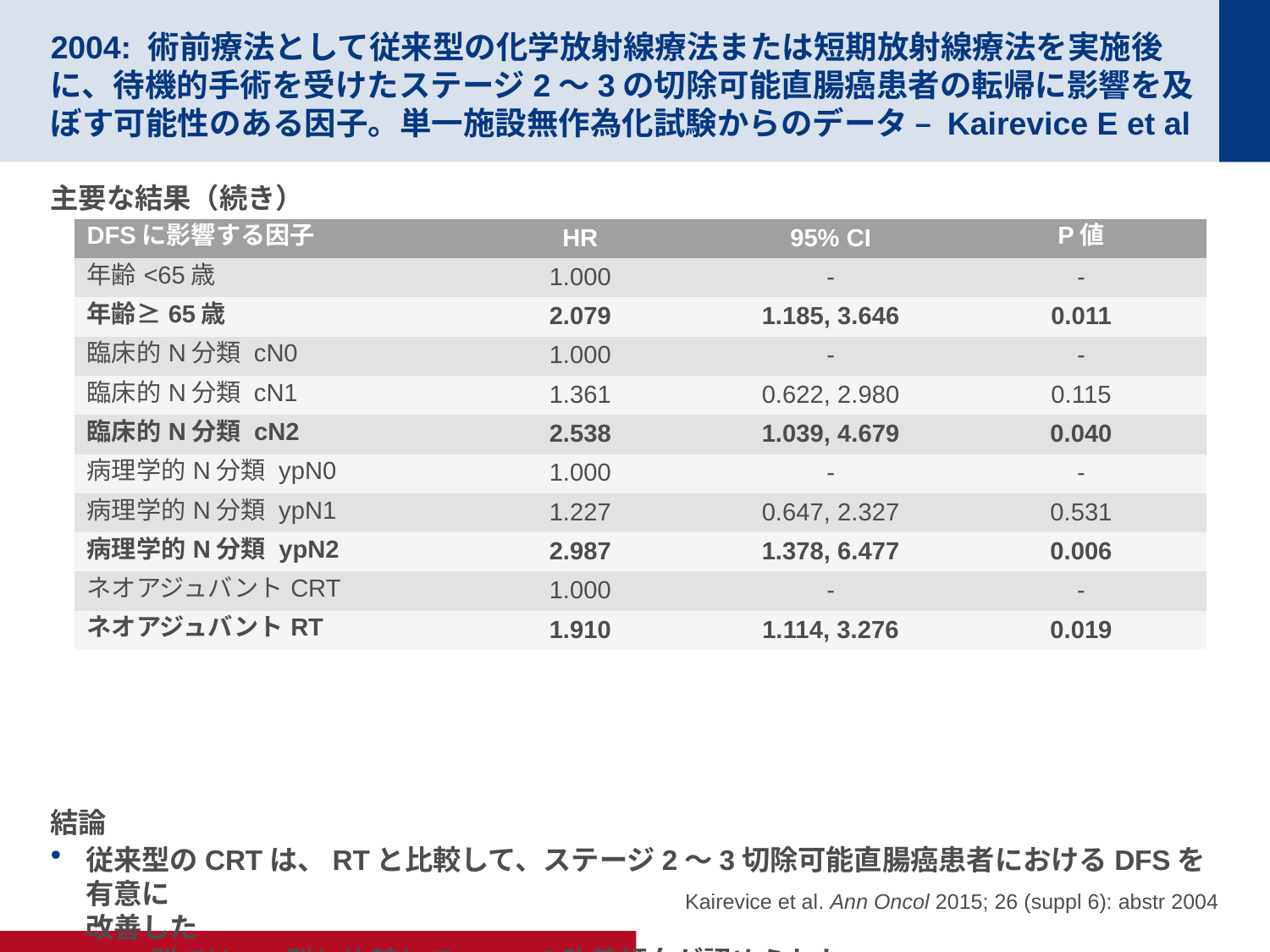

# 2004: 術前療法として従来型の化学放射線療法または短期放射線療法を実施後に、待機的手術を受けたステージ2～3の切除可能直腸癌患者の転帰に影響を及ぼす可能性のある因子。単一施設無作為化試験からのデータ – Kairevice E et al
主要な結果（続き）

結論
従来型のCRTは、RTと比較して、ステージ2～3切除可能直腸癌患者におけるDFSを有意に
改善した
CRT群ではRT群と比較して、OSの改善傾向が認められた
ITT解析対象集団におけるOSはCRT群で有意に高かった
年齢（65歳以上）、cN2、ypN2＋RTレジメンの使用には、DFSの有意な悪化との関連がみられた

| DFSに影響する因子 | HR | 95% CI | P値 |
| --- | --- | --- | --- |
| 年齢<65歳 | 1.000 | - | - |
| 年齢≥65歳 | 2.079 | 1.185, 3.646 | 0.011 |
| 臨床的N分類 cN0 | 1.000 | - | - |
| 臨床的N分類 cN1 | 1.361 | 0.622, 2.980 | 0.115 |
| 臨床的N分類 cN2 | 2.538 | 1.039, 4.679 | 0.040 |
| 病理学的N分類 ypN0 | 1.000 | - | - |
| 病理学的N分類 ypN1 | 1.227 | 0.647, 2.327 | 0.531 |
| 病理学的N分類 ypN2 | 2.987 | 1.378, 6.477 | 0.006 |
| ネオアジュバントCRT | 1.000 | - | - |
| ネオアジュバントRT | 1.910 | 1.114, 3.276 | 0.019 |
Kairevice et al. Ann Oncol 2015; 26 (suppl 6): abstr 2004